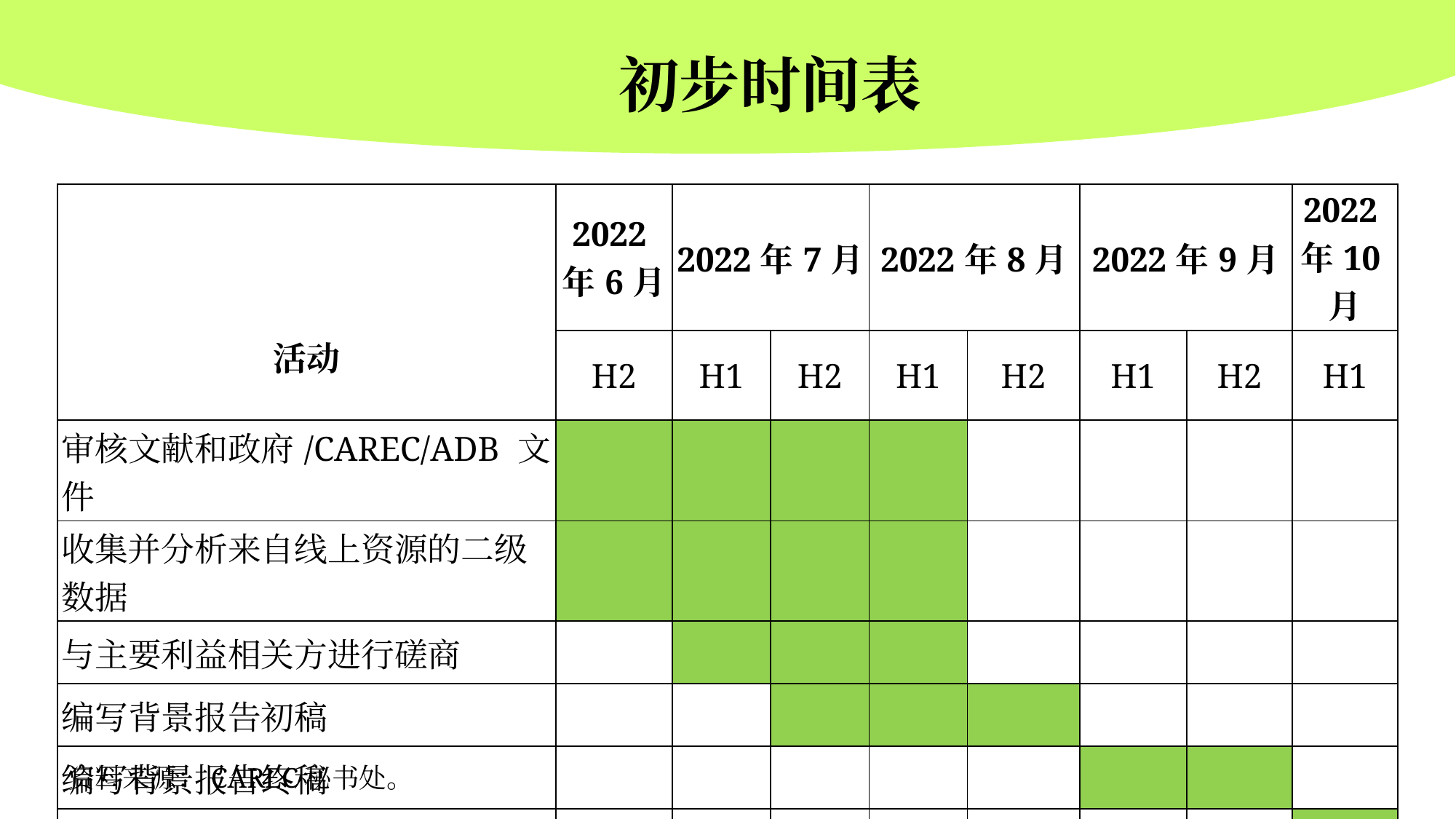

初步时间表
| 活动 | 2022年6月 | 2022年7月 |  | 2022年8月 |  | 2022年9月 |  | 2022年10月 |
| --- | --- | --- | --- | --- | --- | --- | --- | --- |
|  | H2 | H1 | H2 | H1 | H2 | H1 | H2 | H1 |
| 审核文献和政府/CAREC/ADB 文件 |  |  |  |  |  |  |  |  |
| 收集并分析来自线上资源的二级数据 |  |  |  |  |  |  |  |  |
| 与主要利益相关方进行磋商 |  |  |  |  |  |  |  |  |
| 编写背景报告初稿 |  |  |  |  |  |  |  |  |
| 编写背景报告终稿 |  |  |  |  |  |  |  |  |
| 编写《框架》草案 |  |  |  |  |  |  |  |  |
资料来源：CAREC秘书处。